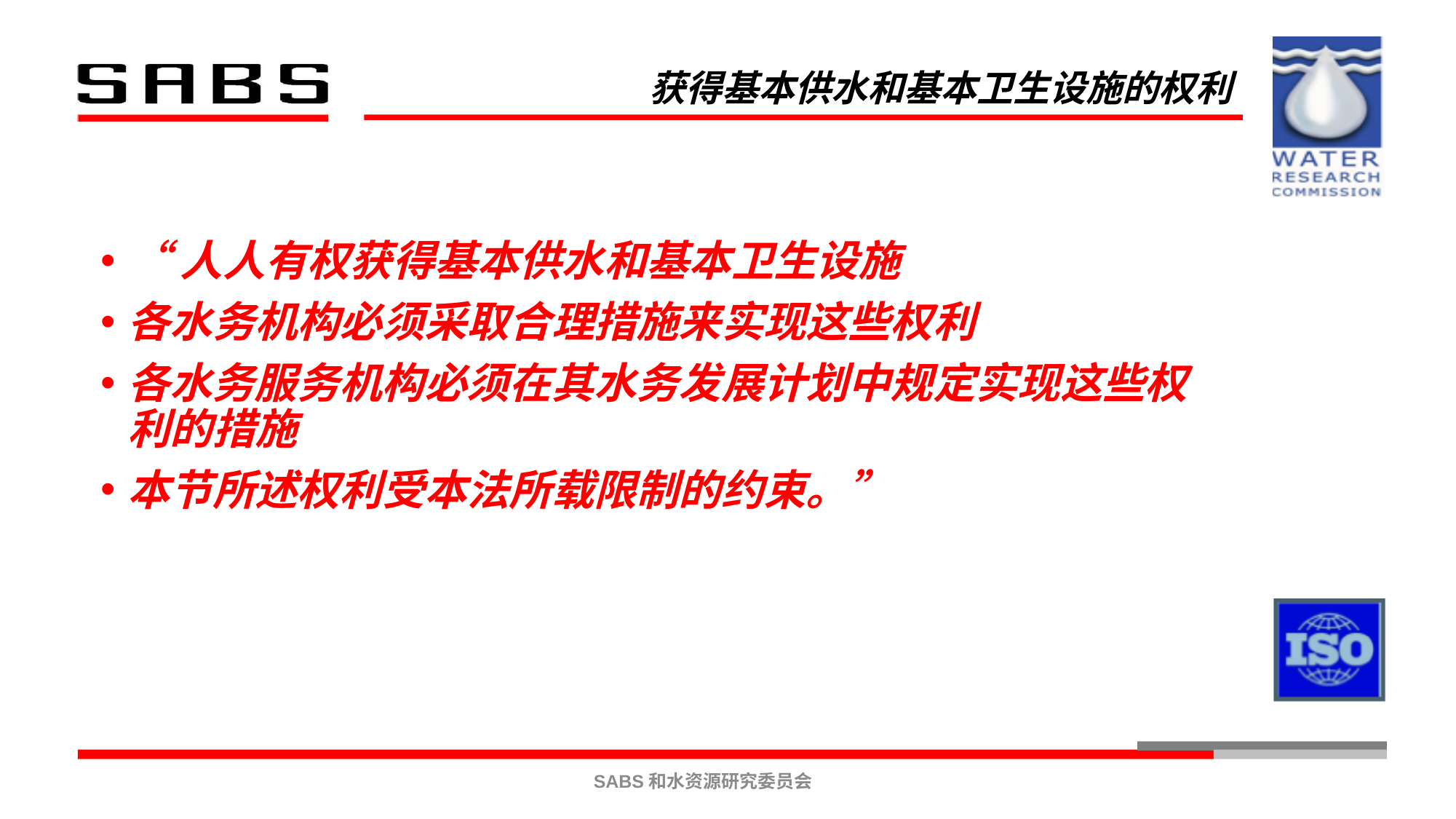

获得基本供水和基本卫生设施的权利

“人人有权获得基本供水和基本卫生设施
各水务机构必须采取合理措施来实现这些权利
各水务服务机构必须在其水务发展计划中规定实现这些权利的措施
本节所述权利受本法所载限制的约束。”